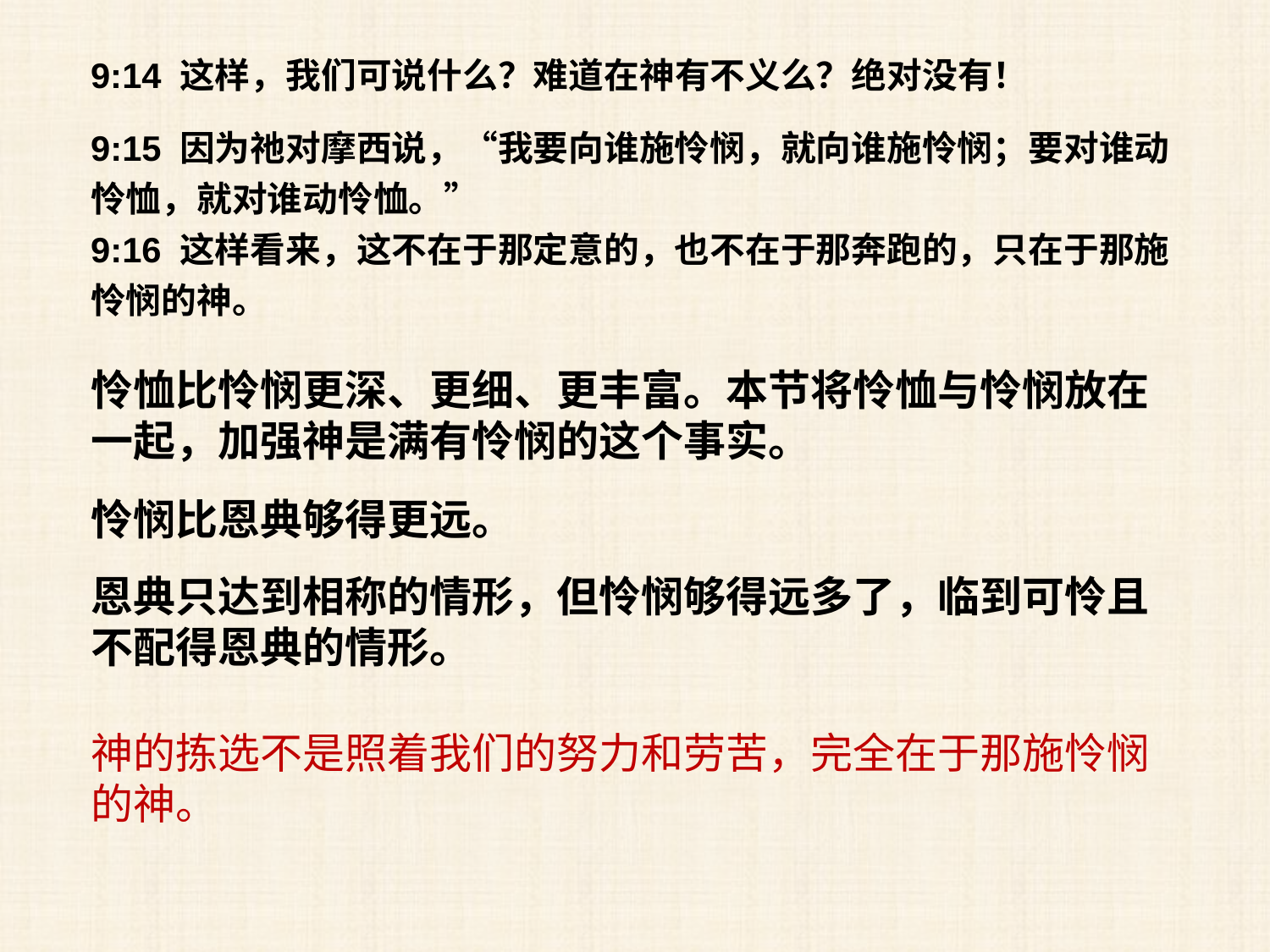

9:14 这样，我们可说什么？难道在神有不义么？绝对没有！
9:15 因为祂对摩西说，“我要向谁施怜悯，就向谁施怜悯；要对谁动怜恤，就对谁动怜恤。”
9:16 这样看来，这不在于那定意的，也不在于那奔跑的，只在于那施怜悯的神。
怜恤比怜悯更深、更细、更丰富。本节将怜恤与怜悯放在一起，加强神是满有怜悯的这个事实。
怜悯比恩典够得更远。
恩典只达到相称的情形，但怜悯够得远多了，临到可怜且不配得恩典的情形。
神的拣选不是照着我们的努力和劳苦，完全在于那施怜悯的神。